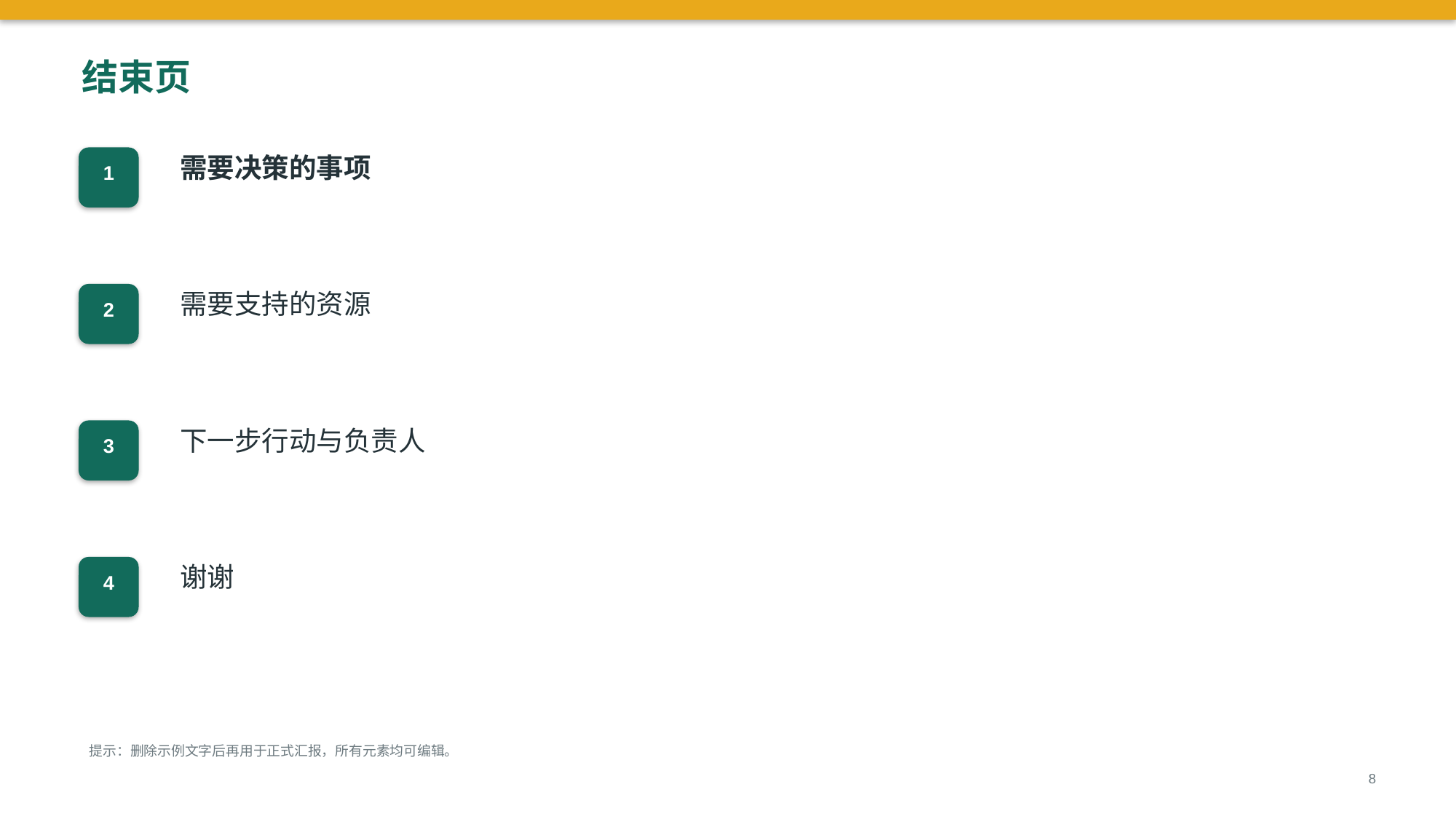

结束页
需要决策的事项

1
需要支持的资源

2
下一步行动与负责人

3
谢谢

4
提示：删除示例文字后再用于正式汇报，所有元素均可编辑。
8